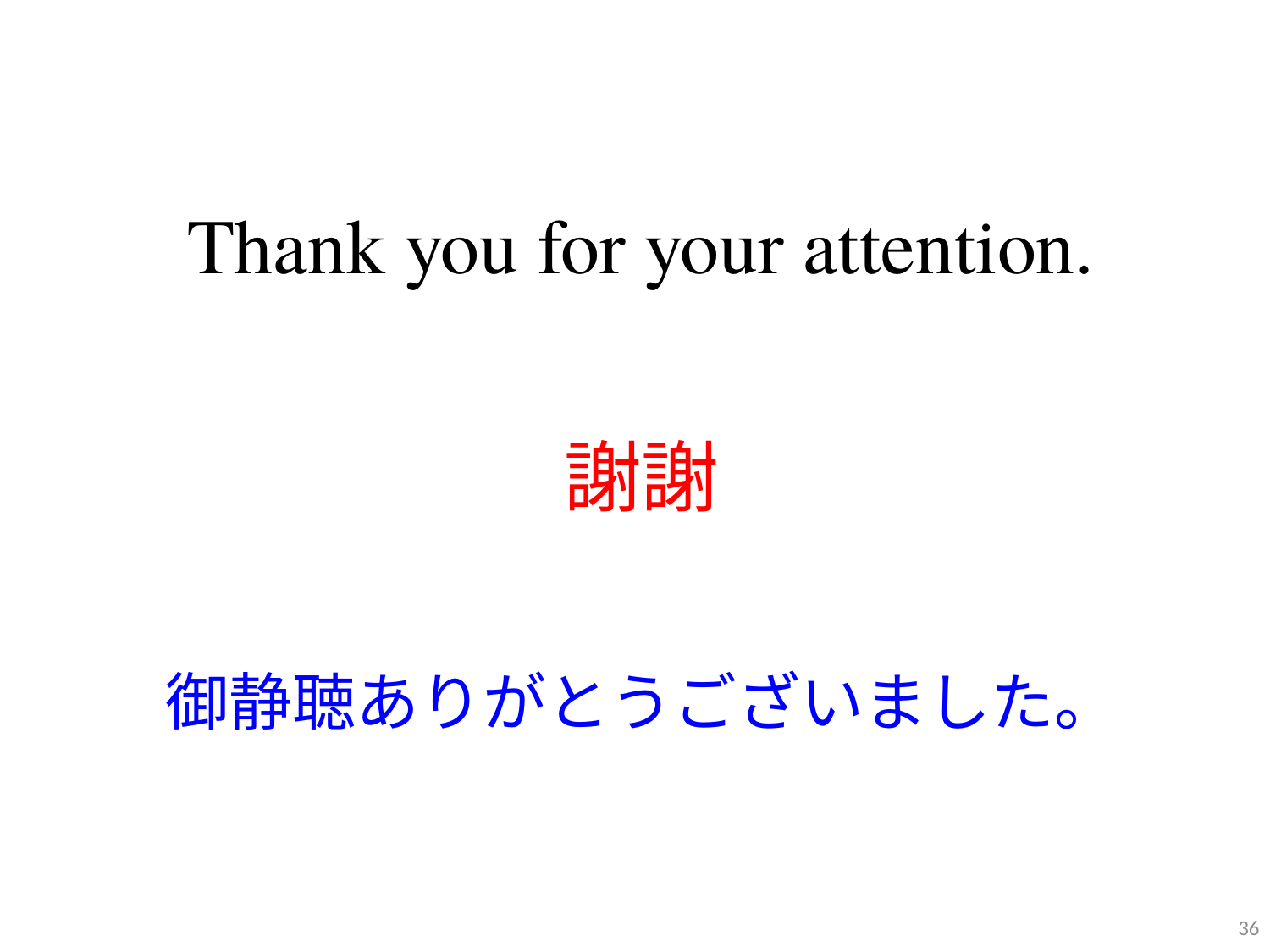

Thank you for your attention.
謝謝
御静聴ありがとうございました。
36